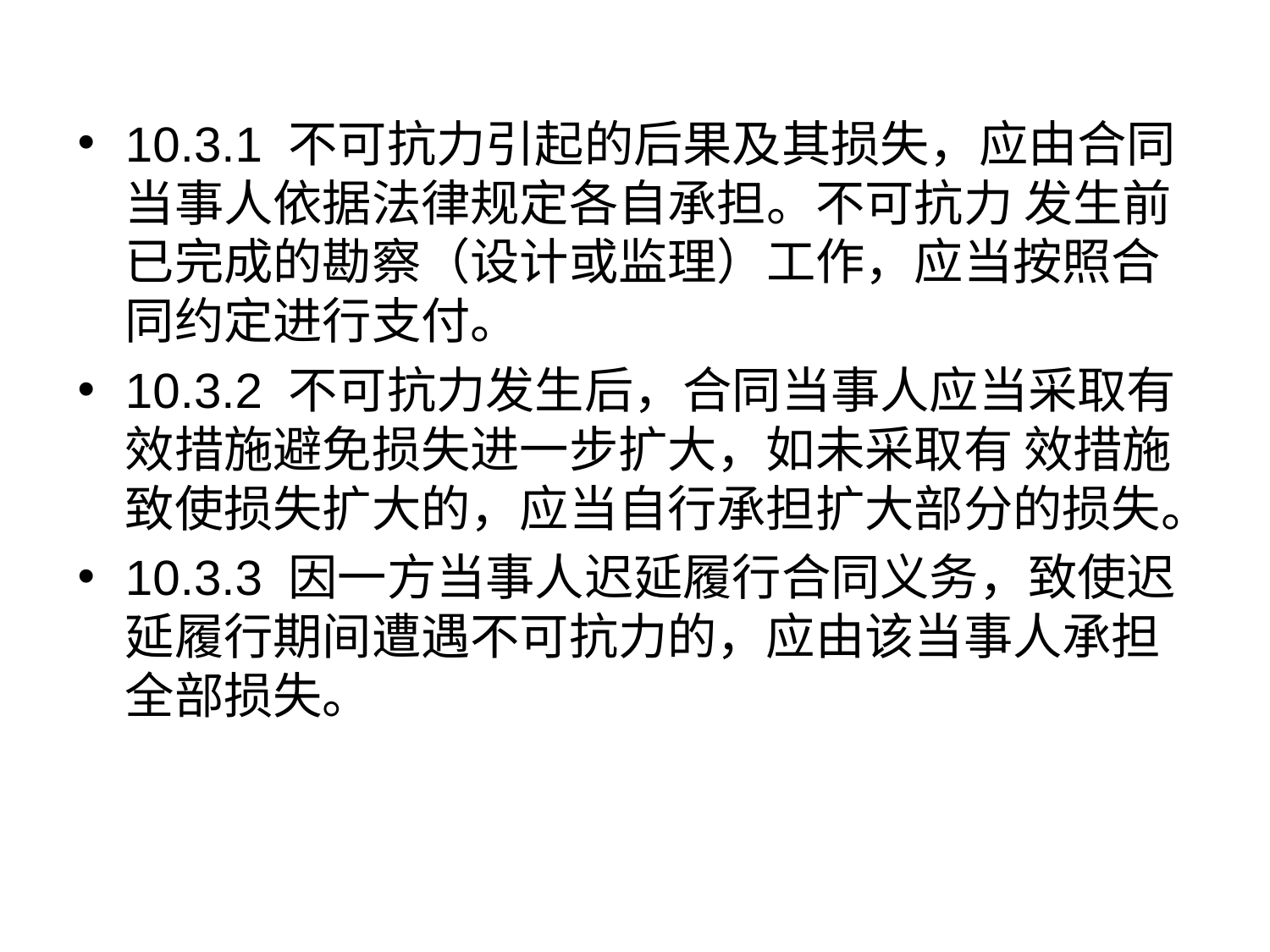

10.3.1 不可抗力引起的后果及其损失，应由合同当事人依据法律规定各自承担。不可抗力 发生前已完成的勘察（设计或监理）工作，应当按照合同约定进行支付。
10.3.2 不可抗力发生后，合同当事人应当采取有效措施避免损失进一步扩大，如未采取有 效措施致使损失扩大的，应当自行承担扩大部分的损失。
10.3.3 因一方当事人迟延履行合同义务，致使迟延履行期间遭遇不可抗力的，应由该当事人承担全部损失。